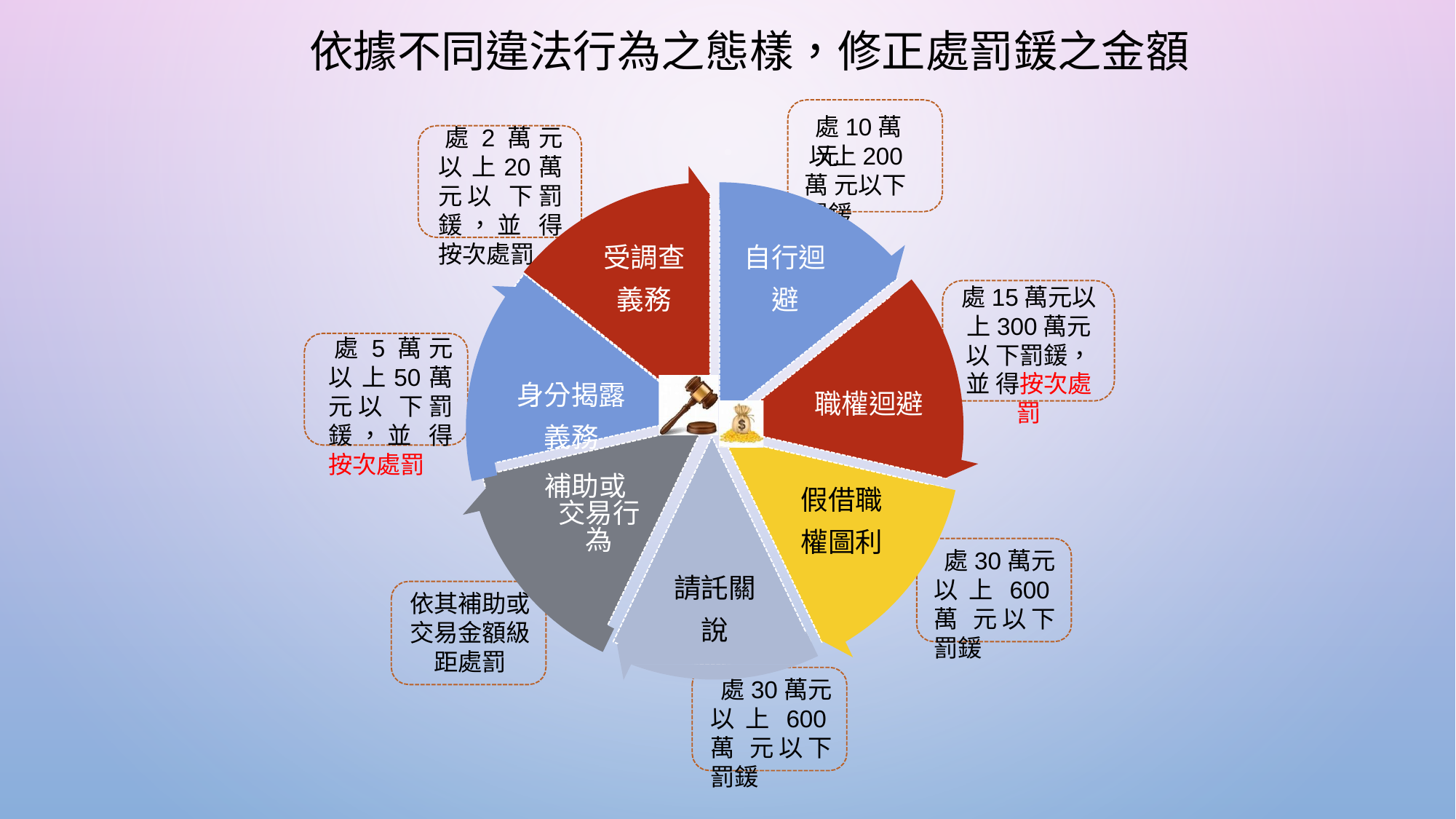

# 依據不同違法行為之態樣，修正處罰鍰之金額

處10萬元
處2萬元以 上20萬元以 下罰鍰，並 得按次處罰

以上200萬 元以下罰鍰

受調查 義務
自行迴 避

處15萬元以 上300萬元以 下罰鍰，並 得按次處罰

處5萬元以 上50萬元以 下罰鍰，並 得按次處罰

身分揭露 義務

補助或 交易行 為

職權迴避

假借職 權圖利

處30萬元 以上600萬 元以下罰鍰
請託關 說
處30萬元 以上600萬 元以下罰鍰

依其補助或 交易金額級 距處罰